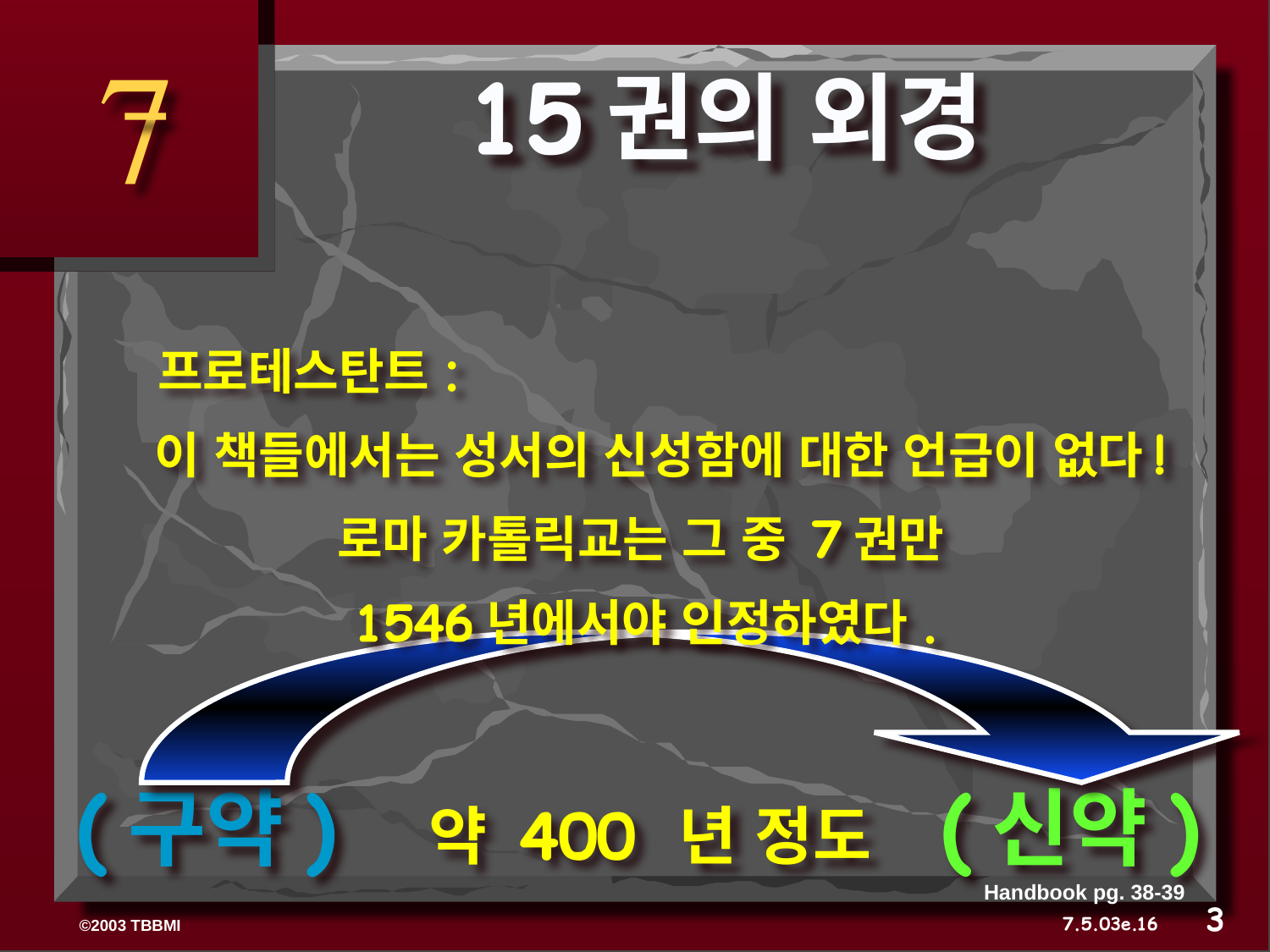

7

15권의 외경

      프로테스탄트:
 이 책들에서는 성서의 신성함에 대한 언급이 없다!
로마 카톨릭교는 그 중 7권만
1546년에서야 인정하였다.

(구약)  약 400 년 정도   (신약)
Handbook pg. 38-39
3
16